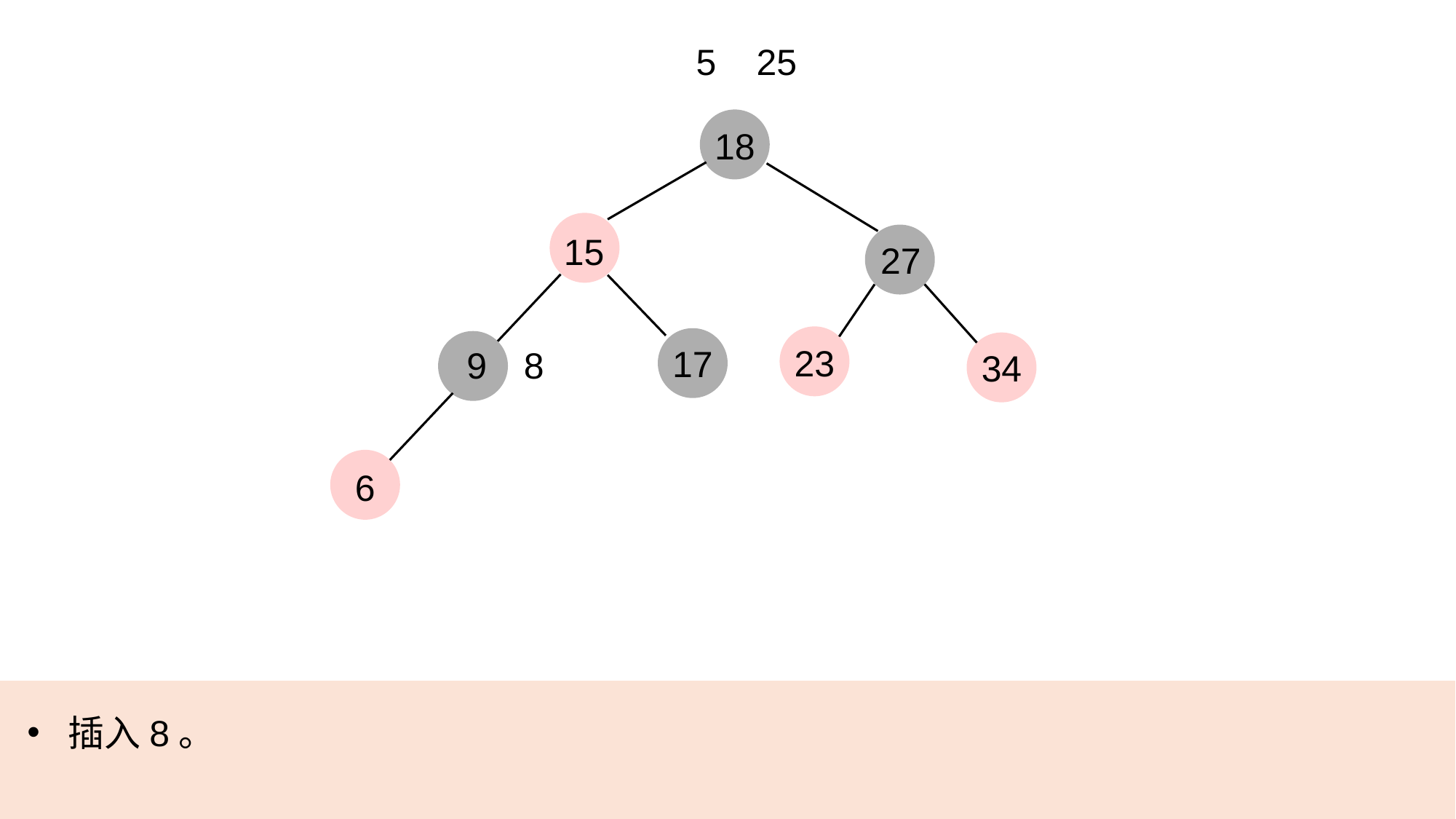

5
25

18

15

27

23
17
9
8
34

6

插入8。